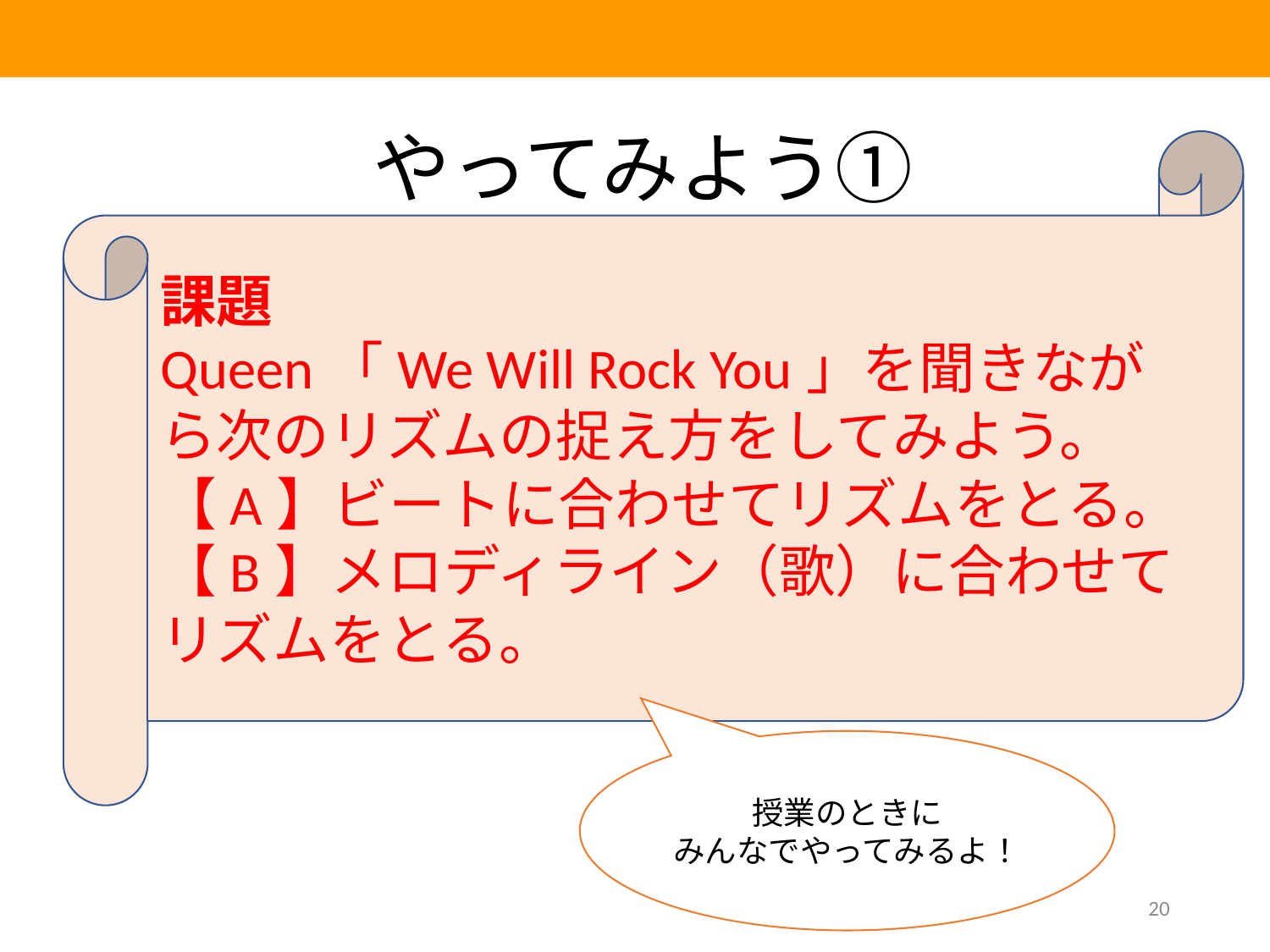

やってみよう①
課題
Queen「We Will Rock You」を聞きながら次のリズムの捉え方をしてみよう。
【A】ビートに合わせてリズムをとる。
【B】メロディライン（歌）に合わせてリズムをとる。

授業のときに
みんなでやってみるよ！
20